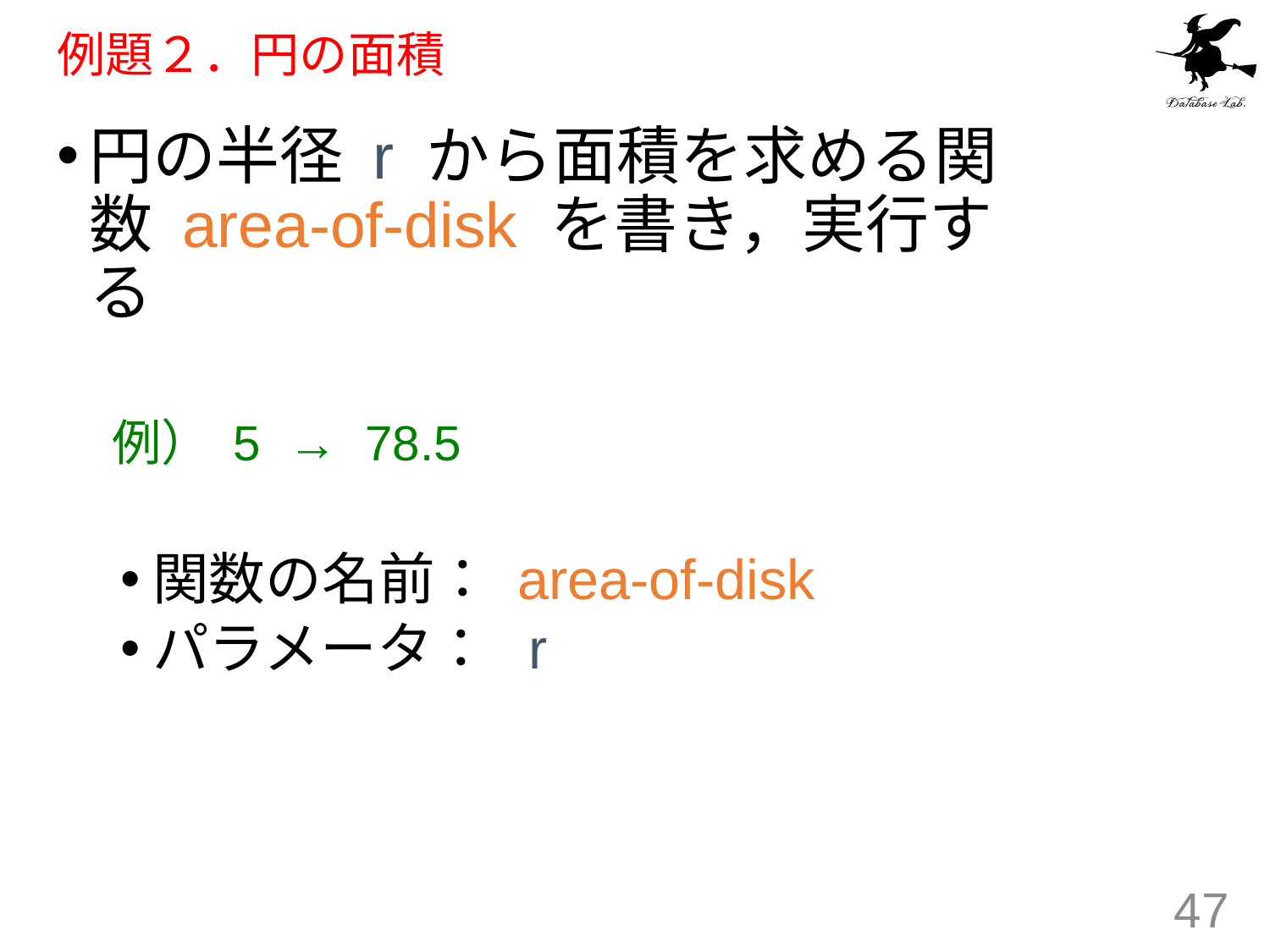

# 例題２．円の面積
円の半径 r から面積を求める関数 area-of-disk を書き，実行する

	 例） 5  →  78.5

関数の名前： area-of-disk
パラメータ：  r

47